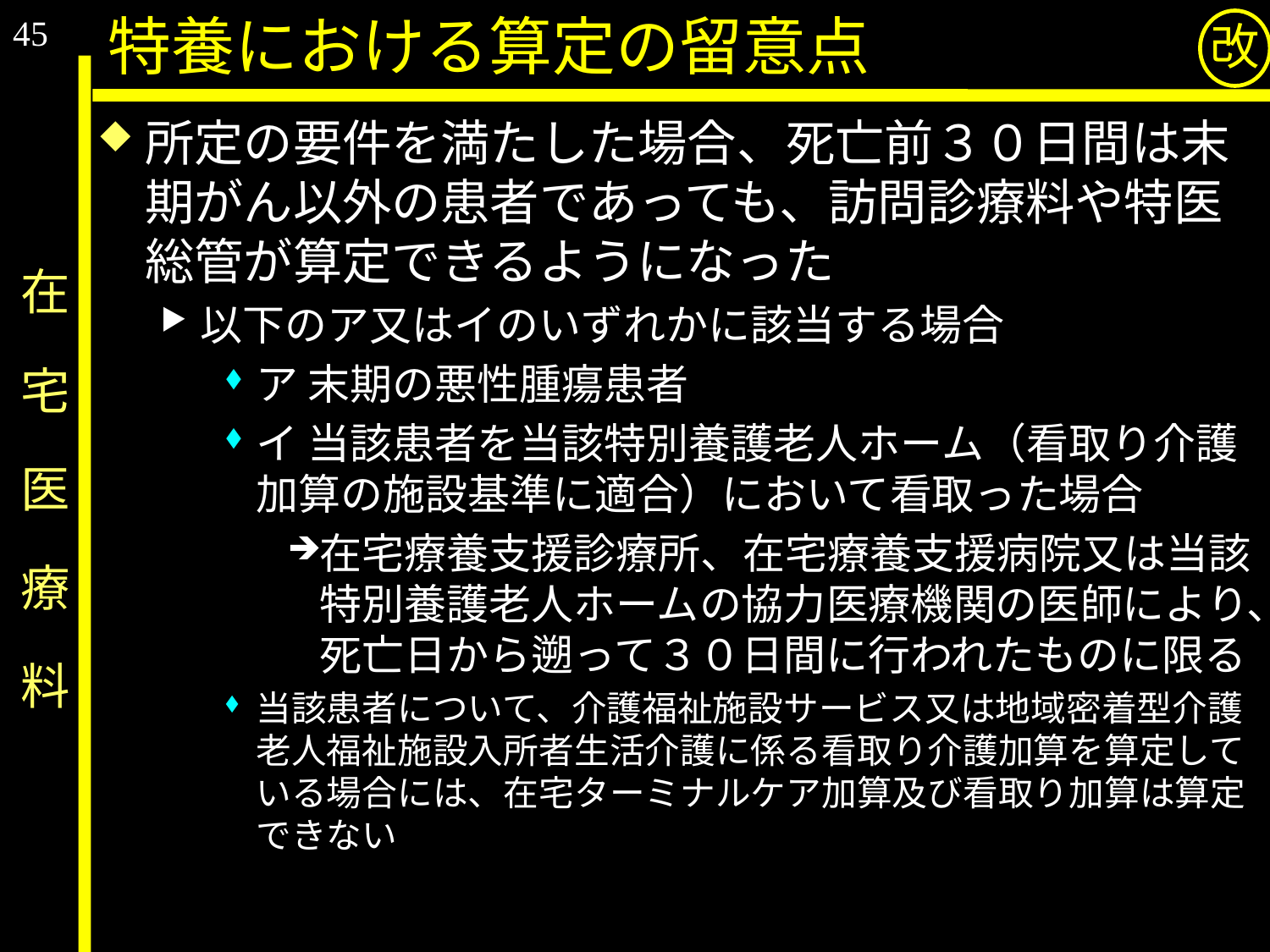

45
特養における算定の留意点
改

所定の要件を満たした場合、死亡前３０日間は末期がん以外の患者であっても、訪問診療料や特医総管が算定できるようになった
以下のア又はイのいずれかに該当する場合
ア 末期の悪性腫瘍患者
イ 当該患者を当該特別養護老人ホーム（看取り介護加算の施設基準に適合）において看取った場合
在宅療養支援診療所、在宅療養支援病院又は当該特別養護老人ホームの協力医療機関の医師により、死亡日から遡って３０日間に行われたものに限る
当該患者について、介護福祉施設サービス又は地域密着型介護老人福祉施設入所者生活介護に係る看取り介護加算を算定している場合には、在宅ターミナルケア加算及び看取り加算は算定できない

# 在　宅　医　療　料